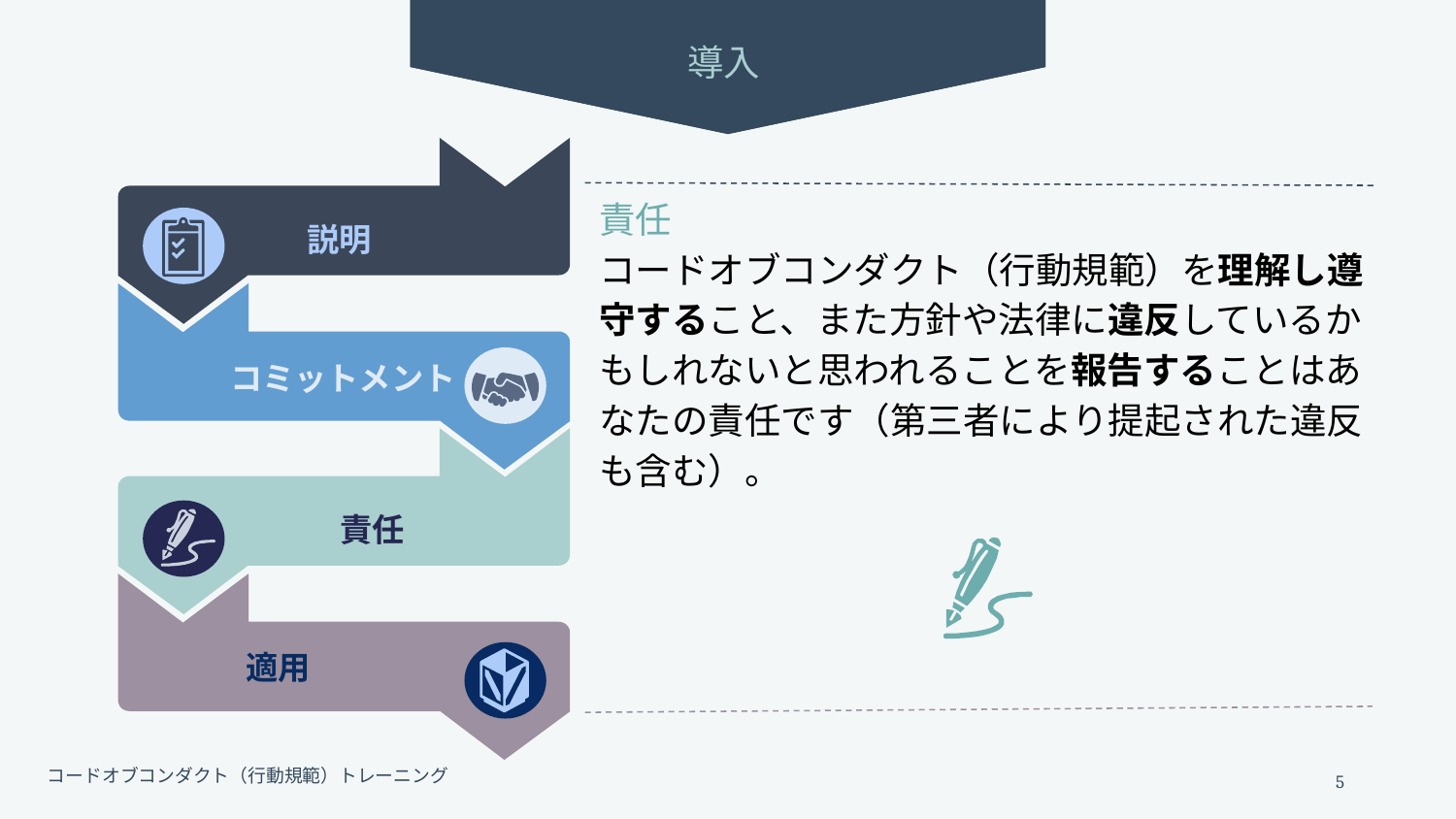

導入

説明

コミットメント

責任

適用
責任
コードオブコンダクト（行動規範）を理解し遵守すること、また方針や法律に違反しているかもしれないと思われることを報告することはあなたの責任です（第三者により提起された違反も含む）。

5